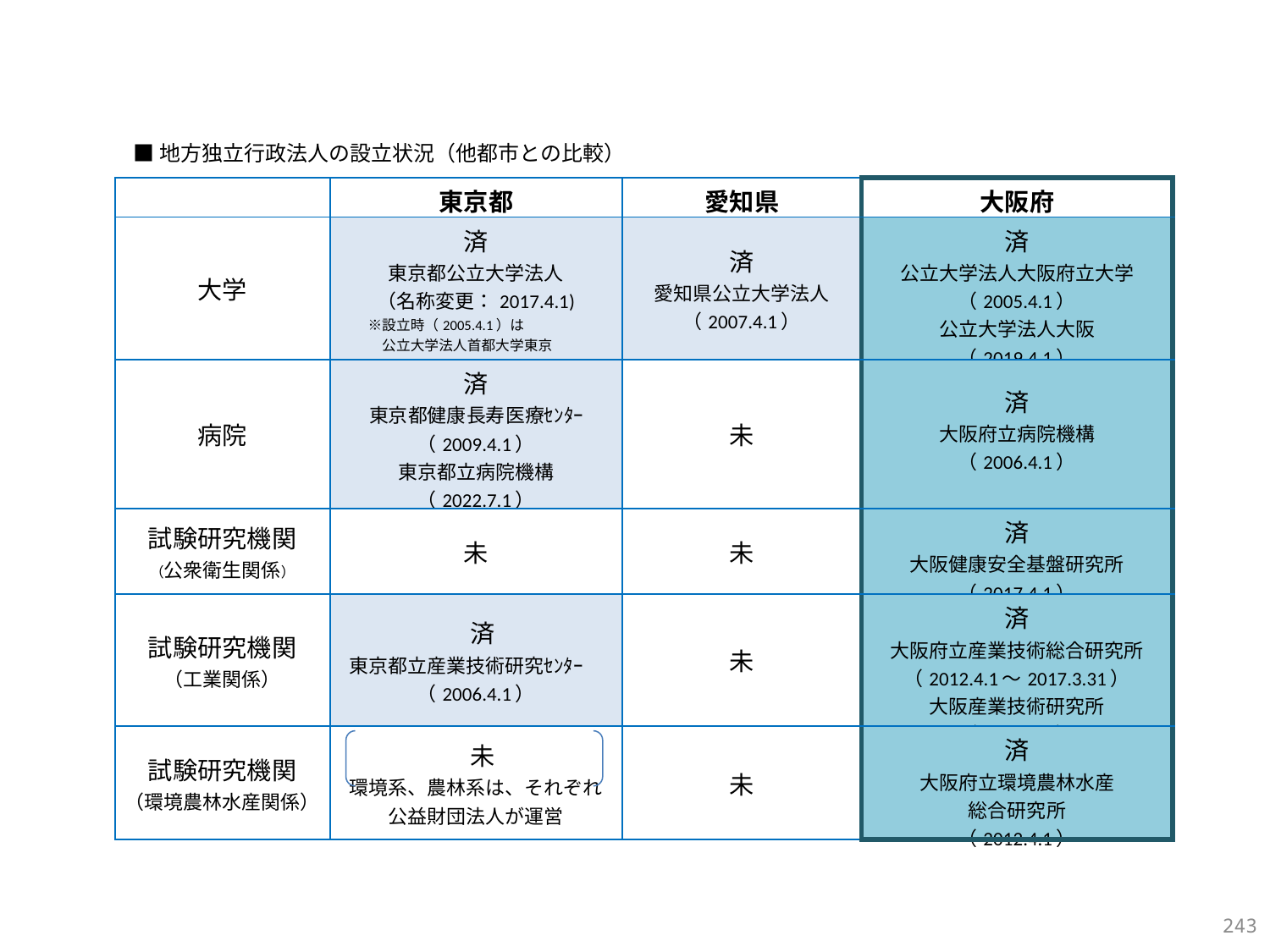

■地方独立行政法人の設立状況（他都市との比較）
|  | 東京都 | 愛知県 | 大阪府 |
| --- | --- | --- | --- |
| 大学 | 済 東京都公立大学法人 （名称変更：2017.4.1) 　　※設立時（2005.4.1）は 　　　公立大学法人首都大学東京 | 済 愛知県公立大学法人 （2007.4.1） | 済 公立大学法人大阪府立大学 （2005.4.1） 公立大学法人大阪 （2019.4.1） |
| 病院 | 済 東京都健康長寿医療ｾﾝﾀｰ（2009.4.1） 東京都立病院機構 （2022.7.1） 都立・公社病院を地独化 | 未 | 済 大阪府立病院機構 （2006.4.1） |
| 試験研究機関 （公衆衛生関係） | 未 | 未 | 済 大阪健康安全基盤研究所（2017.4.1） |
| 試験研究機関 （工業関係） | 済 東京都立産業技術研究ｾﾝﾀｰ　（2006.4.1） | 未 | 済 大阪府立産業技術総合研究所（2012.4.1～2017.3.31） 大阪産業技術研究所（2017.4.1） |
| 試験研究機関 （環境農林水産関係） | 未 環境系、農林系は、それぞれ 公益財団法人が運営 | 未 | 済 大阪府立環境農林水産 総合研究所 （2012.4.1） |

243